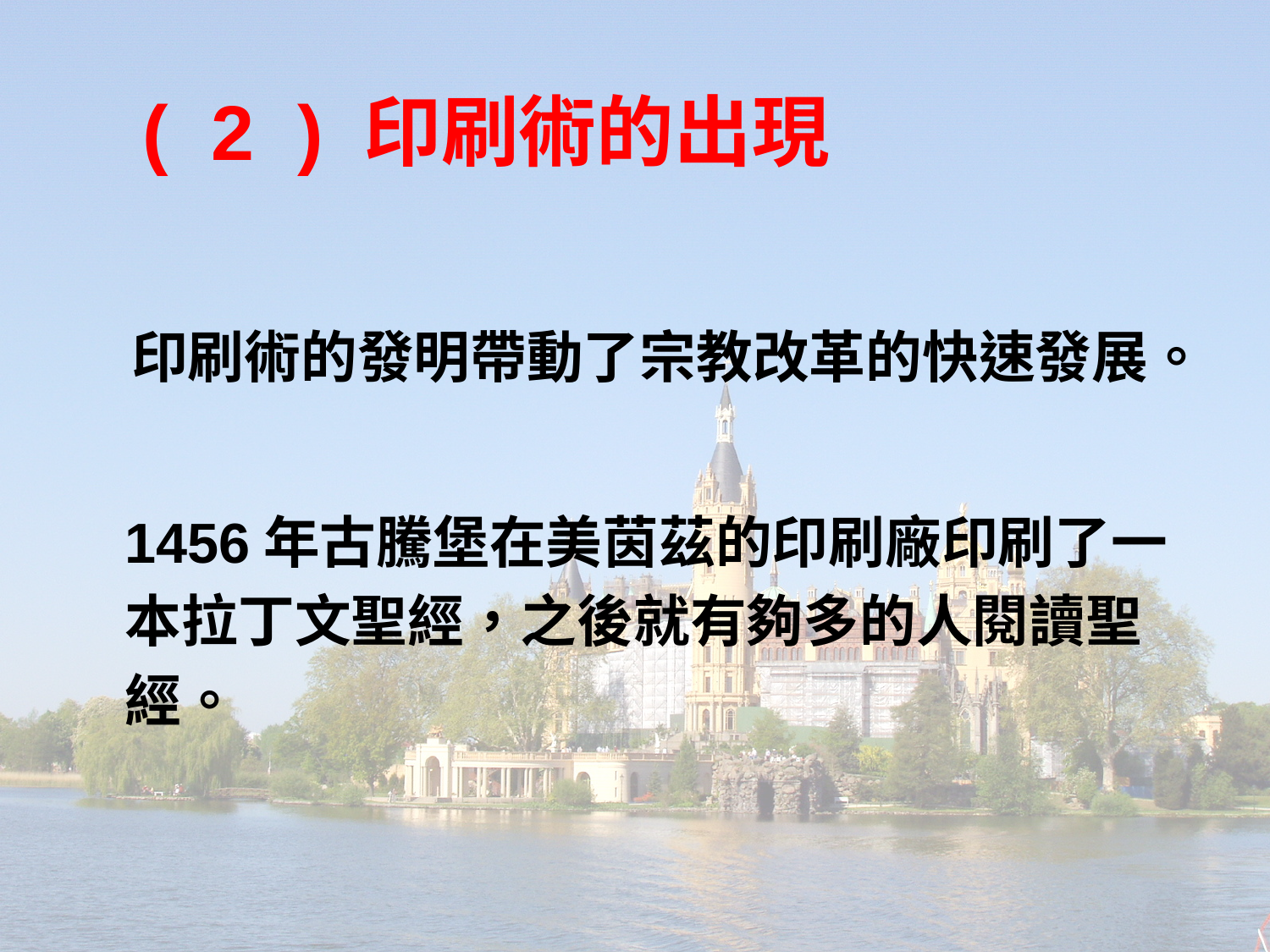

(  2  ) 印刷術的出現

  印刷術的發明帶動了宗教改革的快速發展。

   1456年古騰堡在美茵茲的印刷廠印刷了一本拉丁文聖經，之後就有夠多的人閱讀聖經。